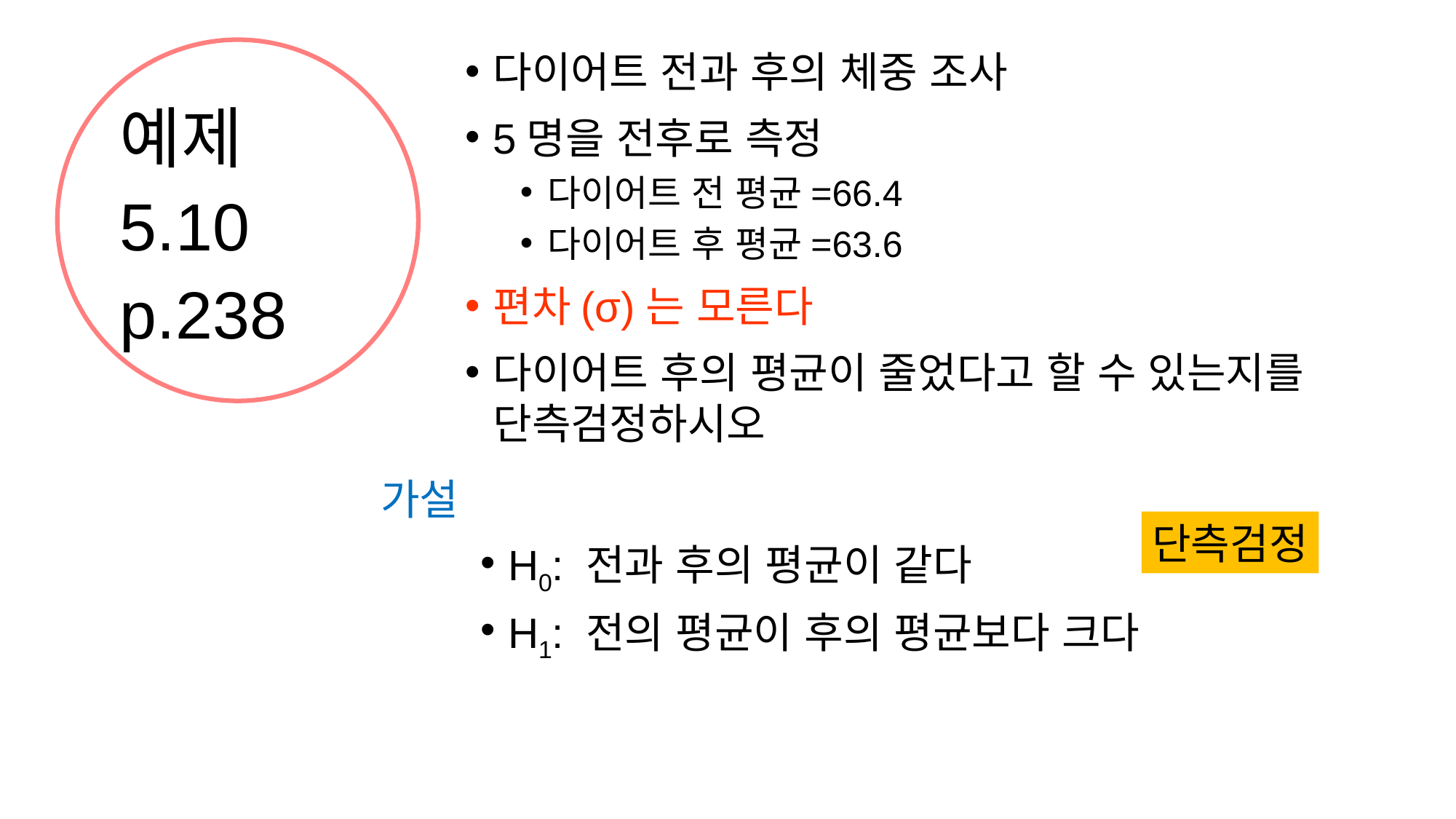

다이어트 전과 후의 체중 조사
5명을 전후로 측정
다이어트 전 평균=66.4
다이어트 후 평균=63.6
편차(σ)는 모른다
다이어트 후의 평균이 줄었다고 할 수 있는지를 단측검정하시오
# 예제 5.10 p.238
가설
단측검정
H0: 전과 후의 평균이 같다
H1: 전의 평균이 후의 평균보다 크다